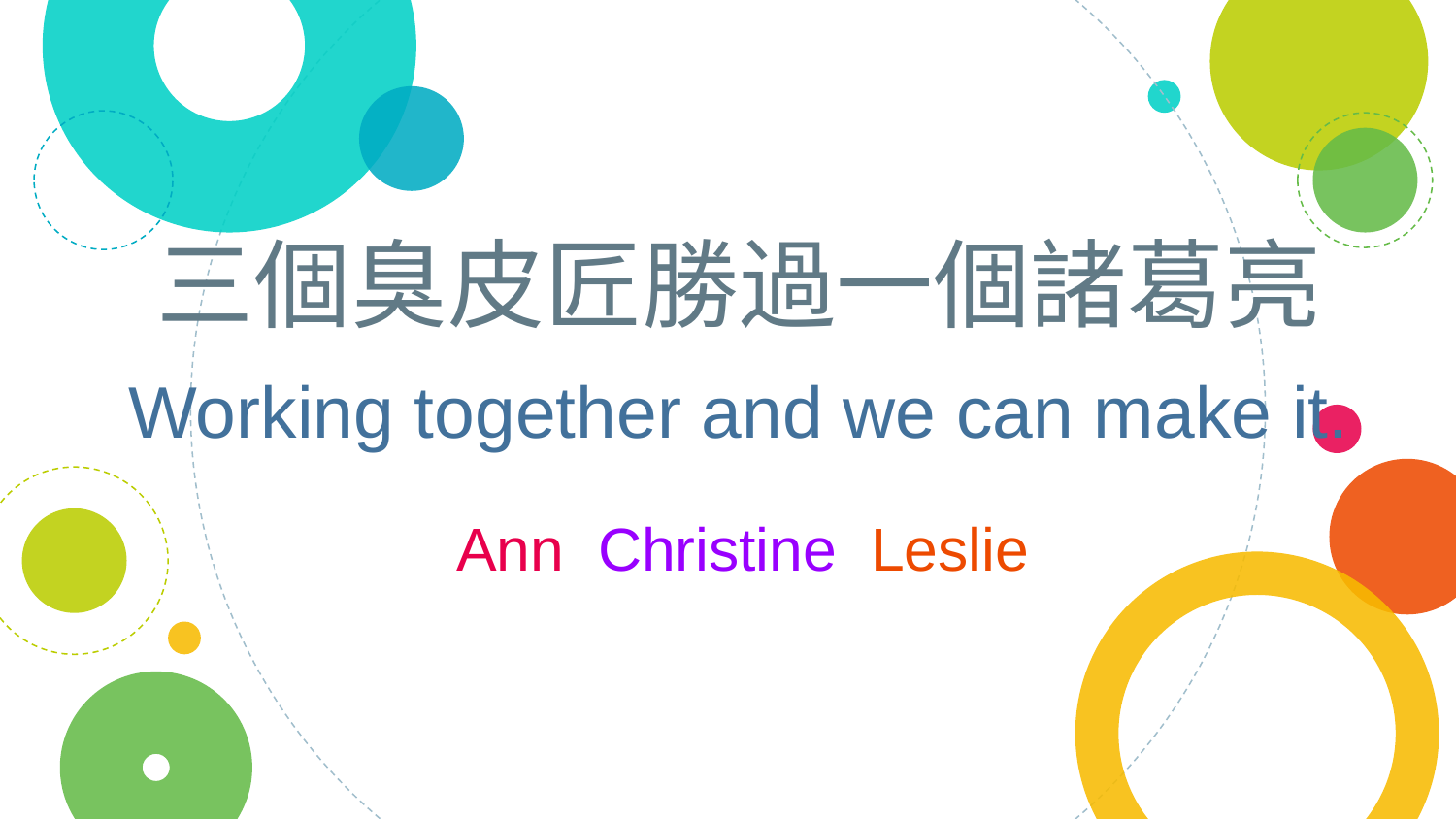

# 三個臭皮匠勝過一個諸葛亮
Working together and we can make it.
Ann  Christine  Leslie